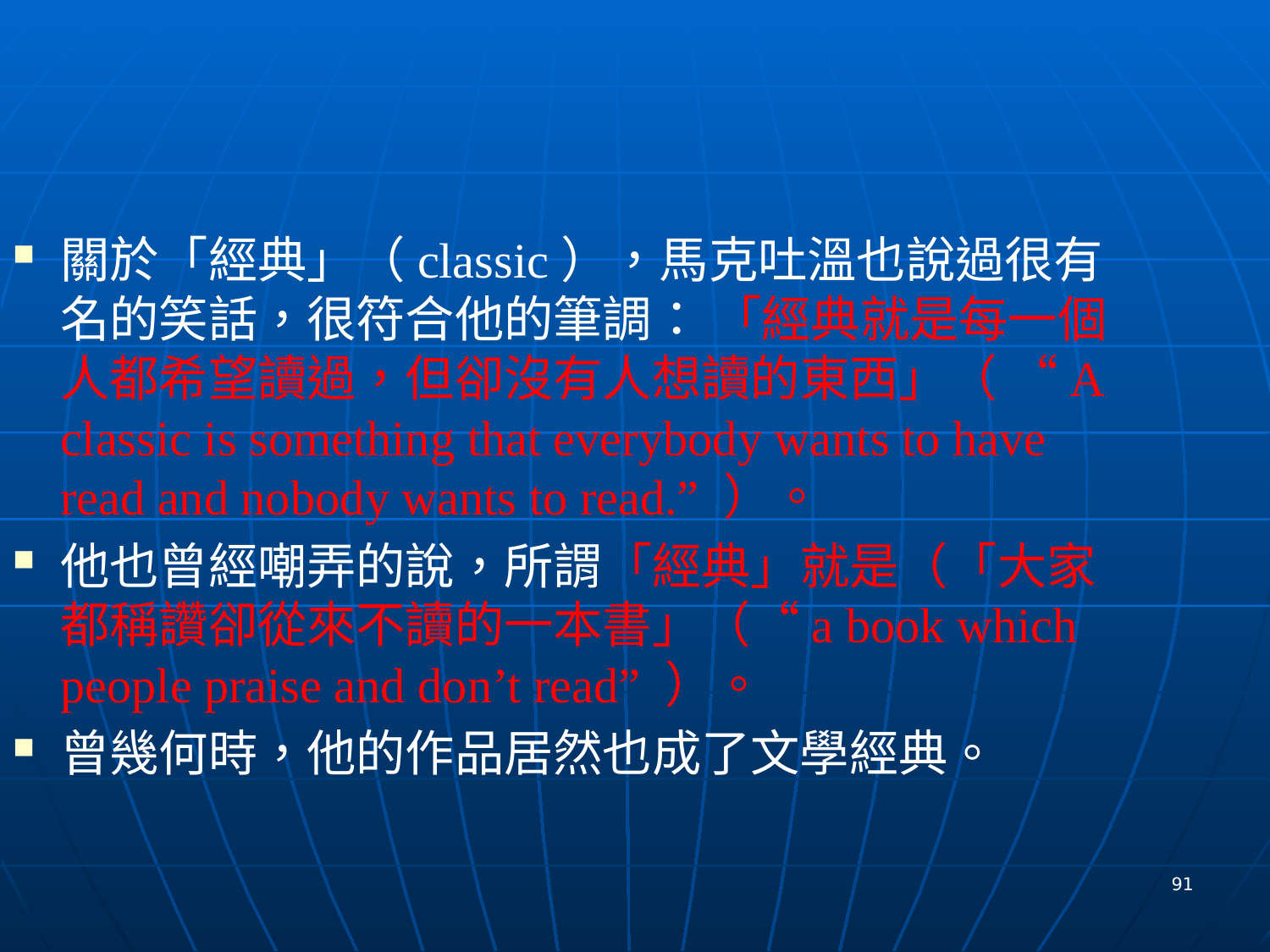

關於「經典」（classic），馬克吐溫也說過很有名的笑話，很符合他的筆調： 「經典就是每一個人都希望讀過，但卻沒有人想讀的東西」（ “A classic is something that everybody wants to have read and nobody wants to read.” ）。
他也曾經嘲弄的說，所謂「經典」就是（「大家都稱讚卻從來不讀的一本書」（“a book which people praise and don’t read” ）。
曾幾何時，他的作品居然也成了文學經典。

91